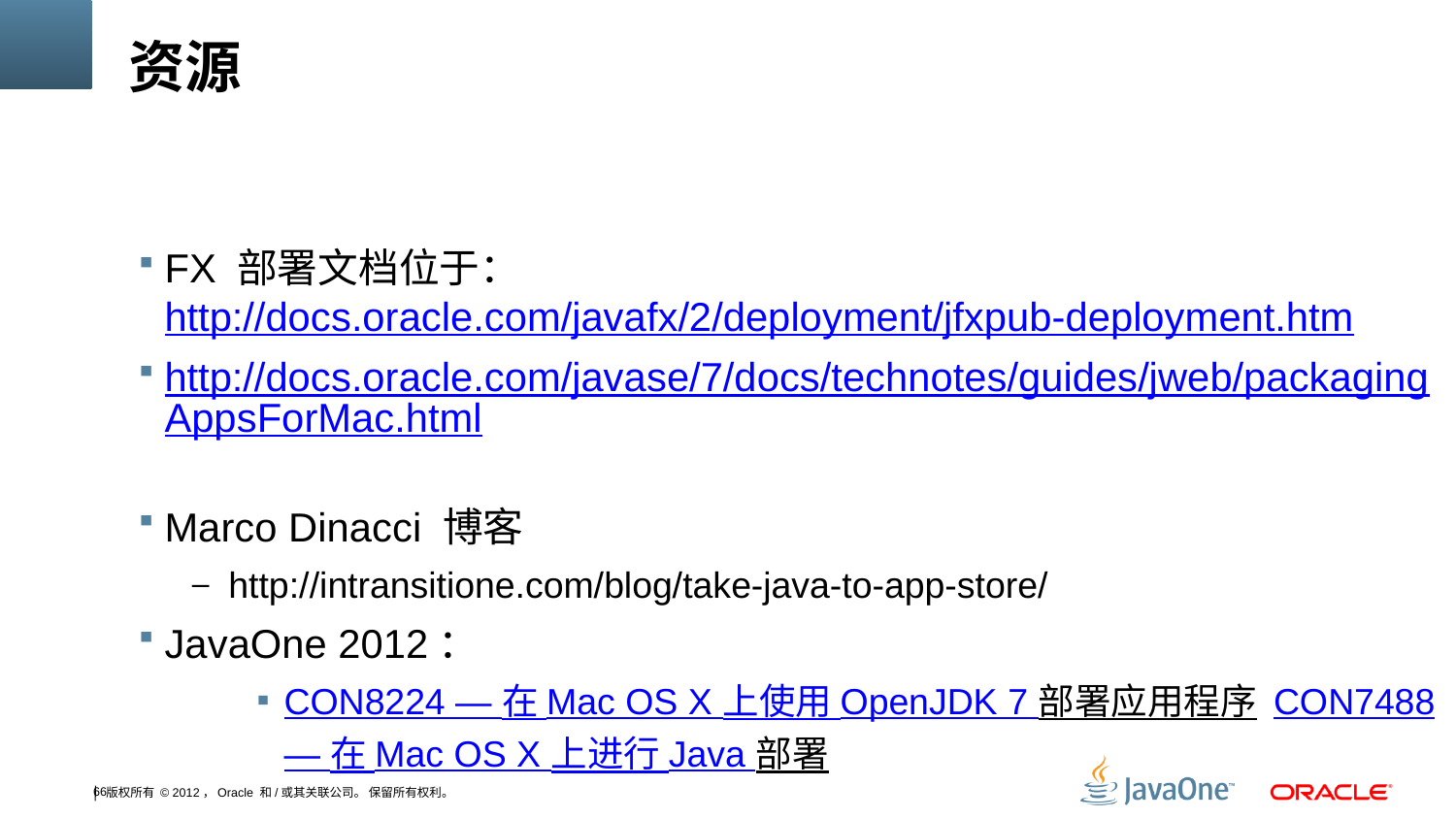

# 资源

FX 部署文档位于： http://docs.oracle.com/javafx/2/deployment/jfxpub-deployment.htm
http://docs.oracle.com/javase/7/docs/technotes/guides/jweb/packagingAppsForMac.html
Marco Dinacci 博客
http://intransitione.com/blog/take-java-to-app-store/
JavaOne 2012：
CON8224 — 在 Mac OS X 上使用 OpenJDK 7 部署应用程序 CON7488 — 在 Mac OS X 上进行 Java 部署